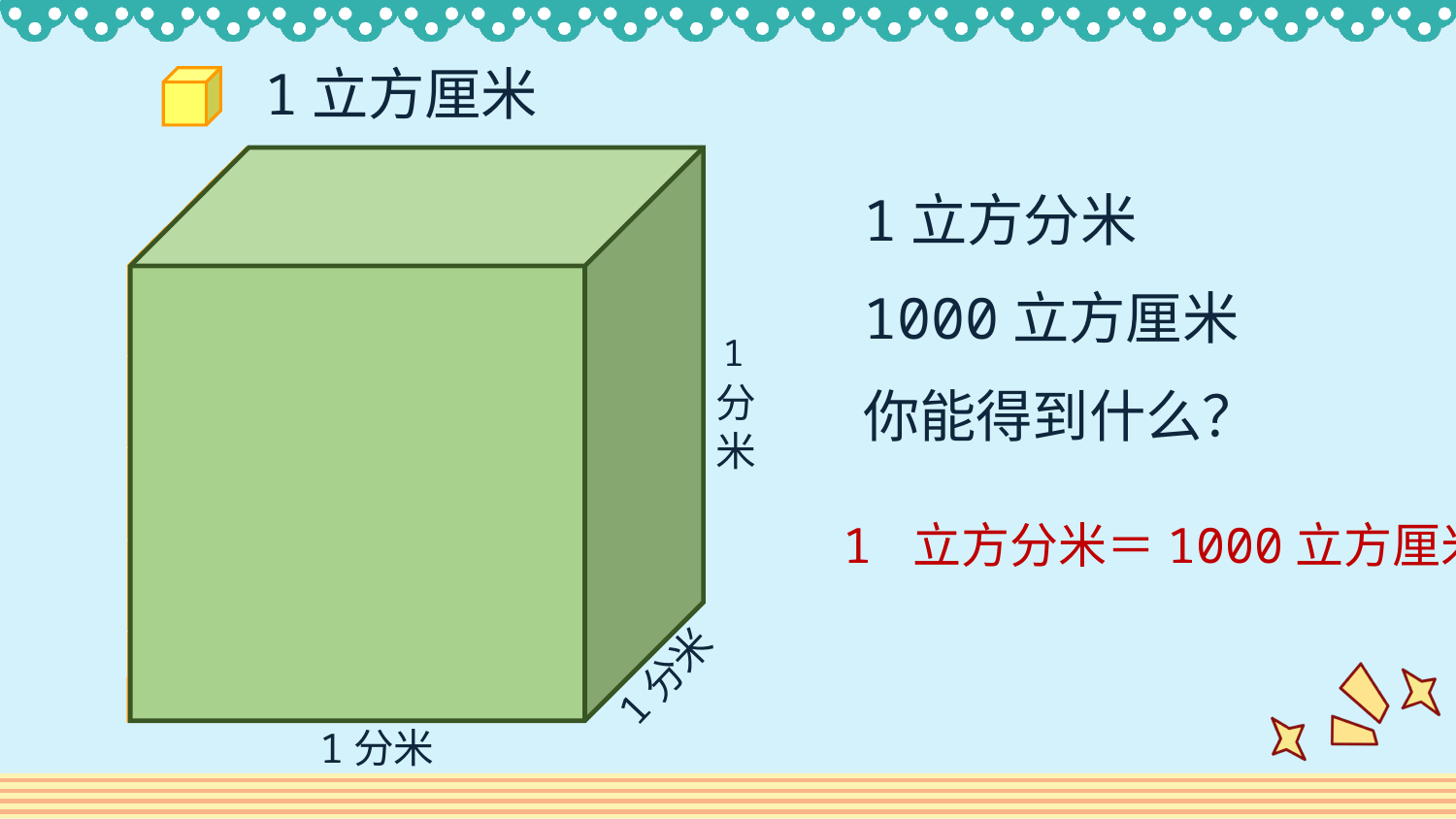

1立方厘米

1
分
米
1分米
1分米

1立方分米

1000立方厘米

你能得到什么？

1 立方分米＝1000立方厘米

绿色圃中小学教育网 http://www.Lspjy.com